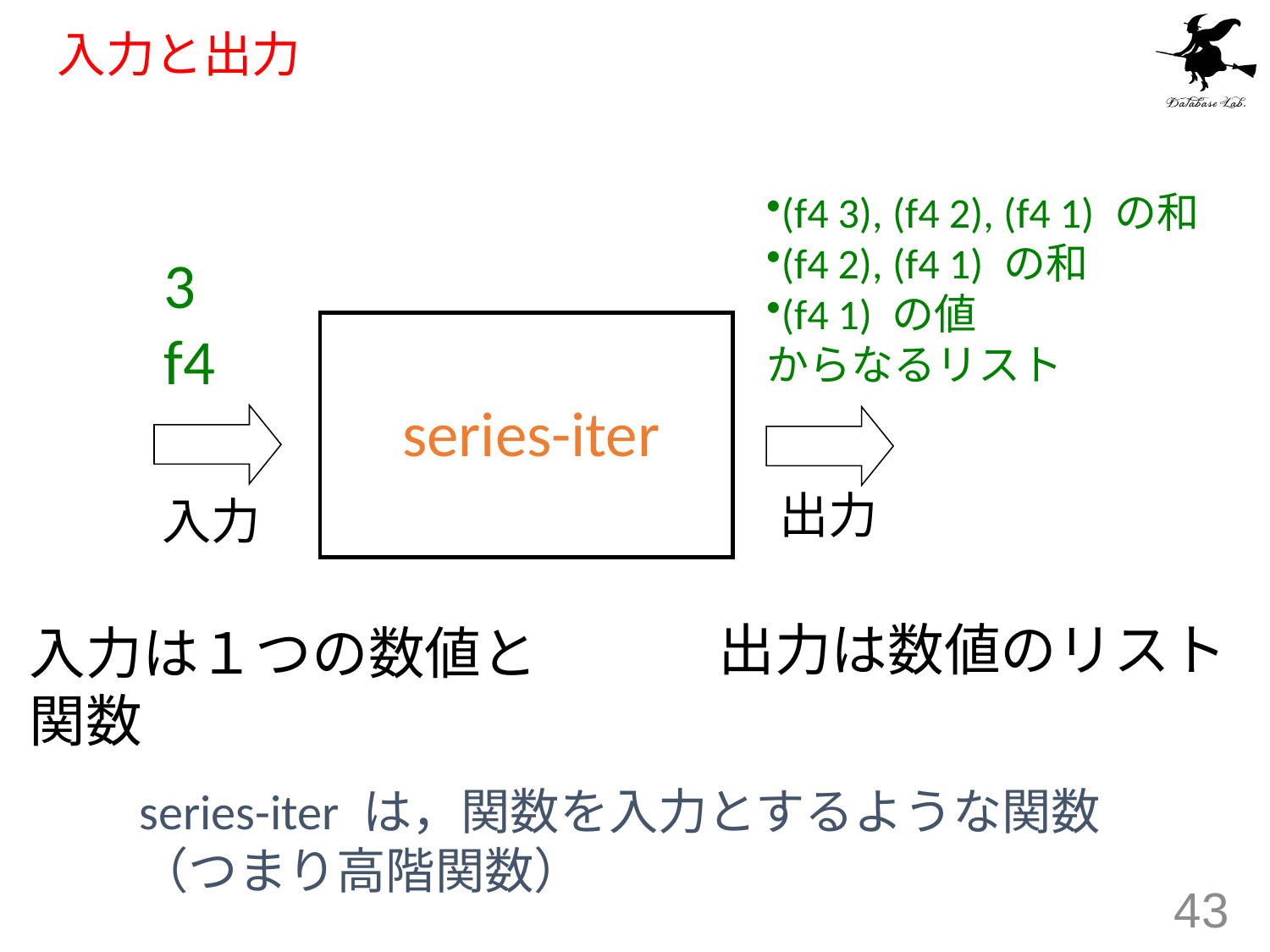

# 入力と出力
(f4 3), (f4 2), (f4 1) の和
(f4 2), (f4 1) の和
(f4 1) の値
からなるリスト
3
f4

series-iter

出力
入力
出力は数値のリスト
入力は１つの数値と
関数
series-iter は，関数を入力とするような関数
（つまり高階関数）
43